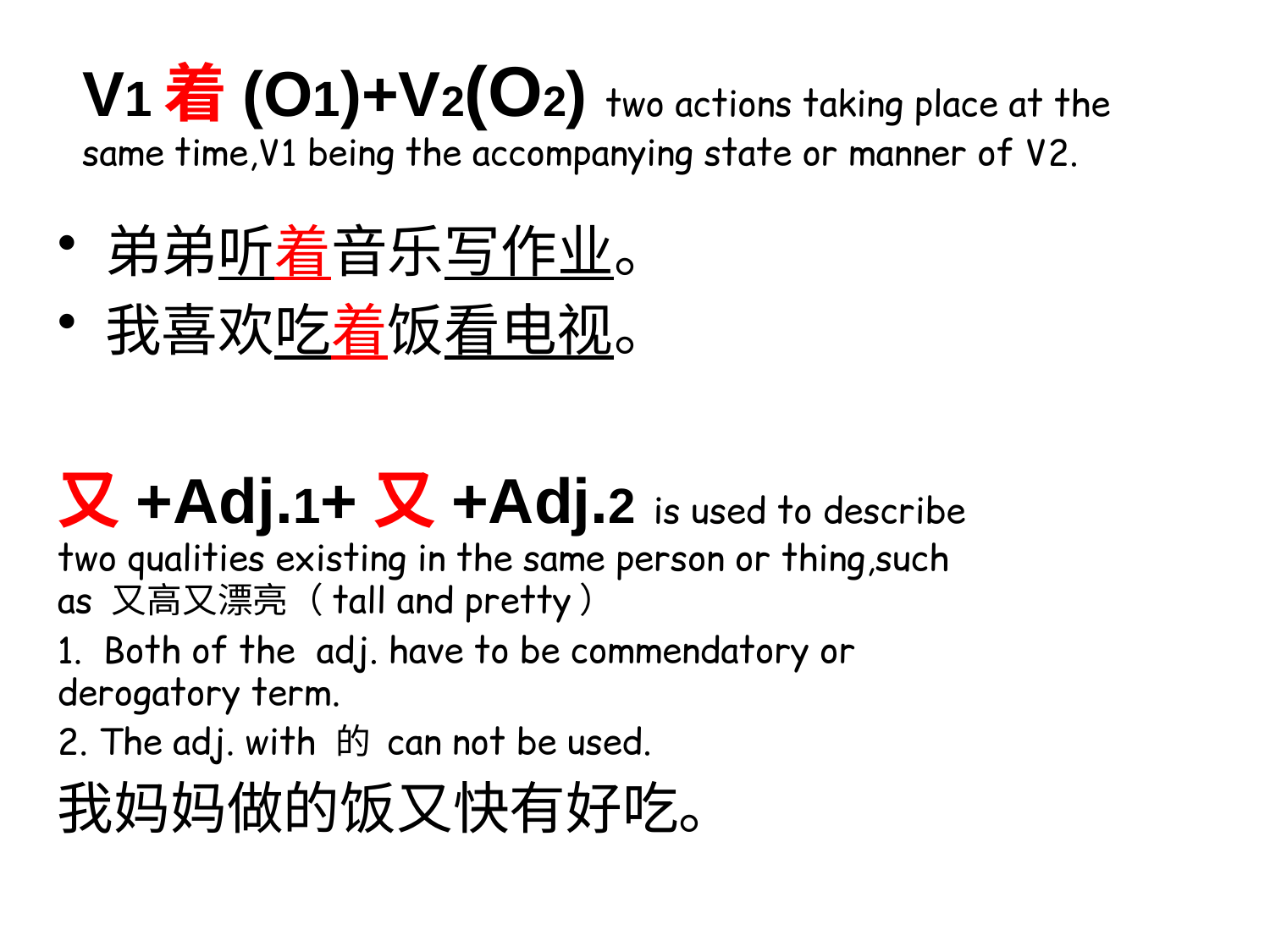

V1着(O1)+V2(O2) two actions taking place at the same time,V1 being the accompanying state or manner of V2.
弟弟听着音乐写作业。
我喜欢吃着饭看电视。
又+Adj.1+又+Adj.2 is used to describe two qualities existing in the same person or thing,such as 又高又漂亮（tall and pretty）
1.  Both of the  adj. have to be commendatory or derogatory term.
2. The adj. with 的 can not be used.
我妈妈做的饭又快有好吃。